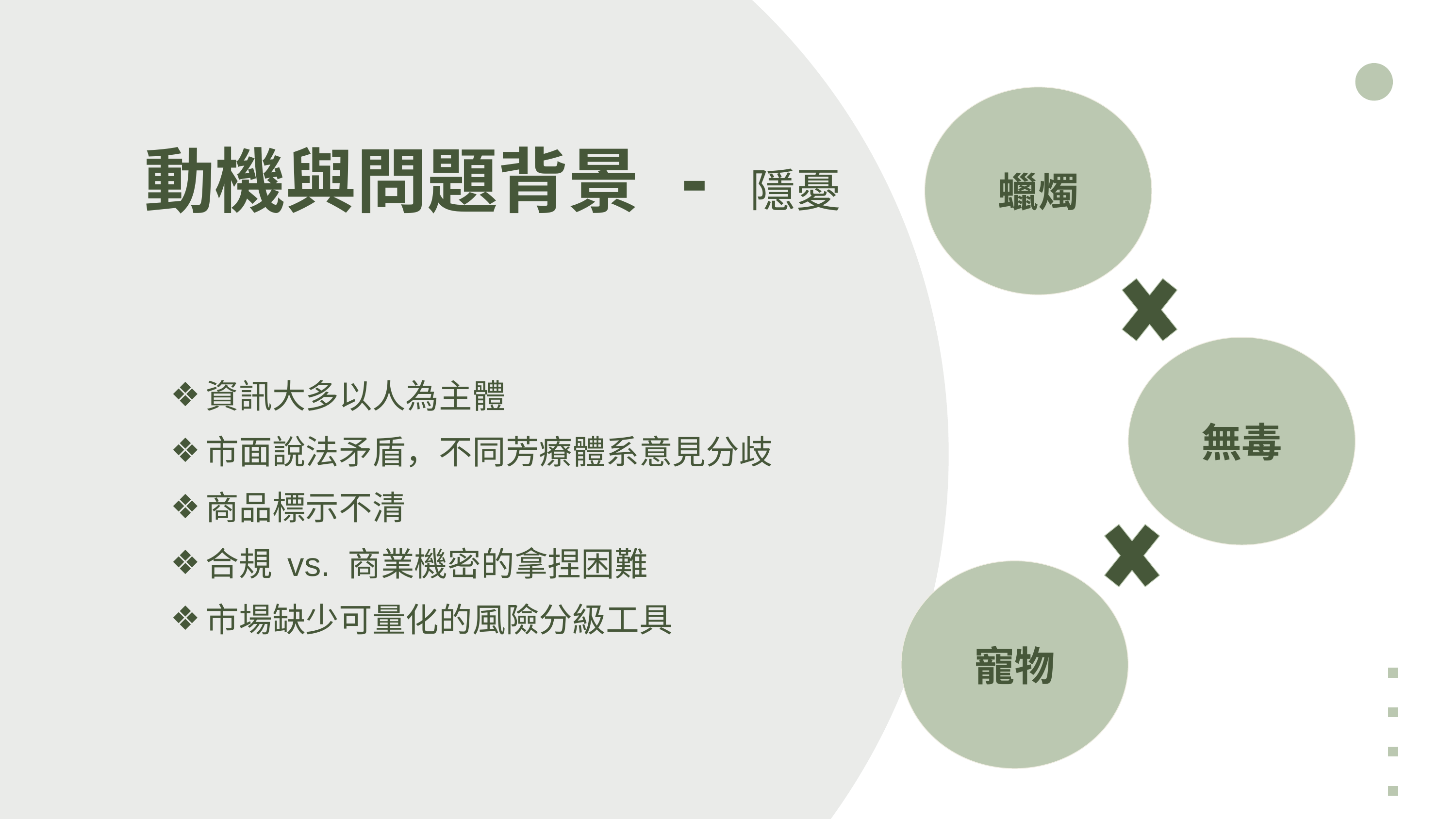

動機與問題背景 - 隱憂
蠟燭

無毒
資訊大多以人為主體
市面說法矛盾，不同芳療體系意見分歧
商品標示不清
合規 vs. 商業機密的拿捏困難
市場缺少可量化的風險分級工具

寵物